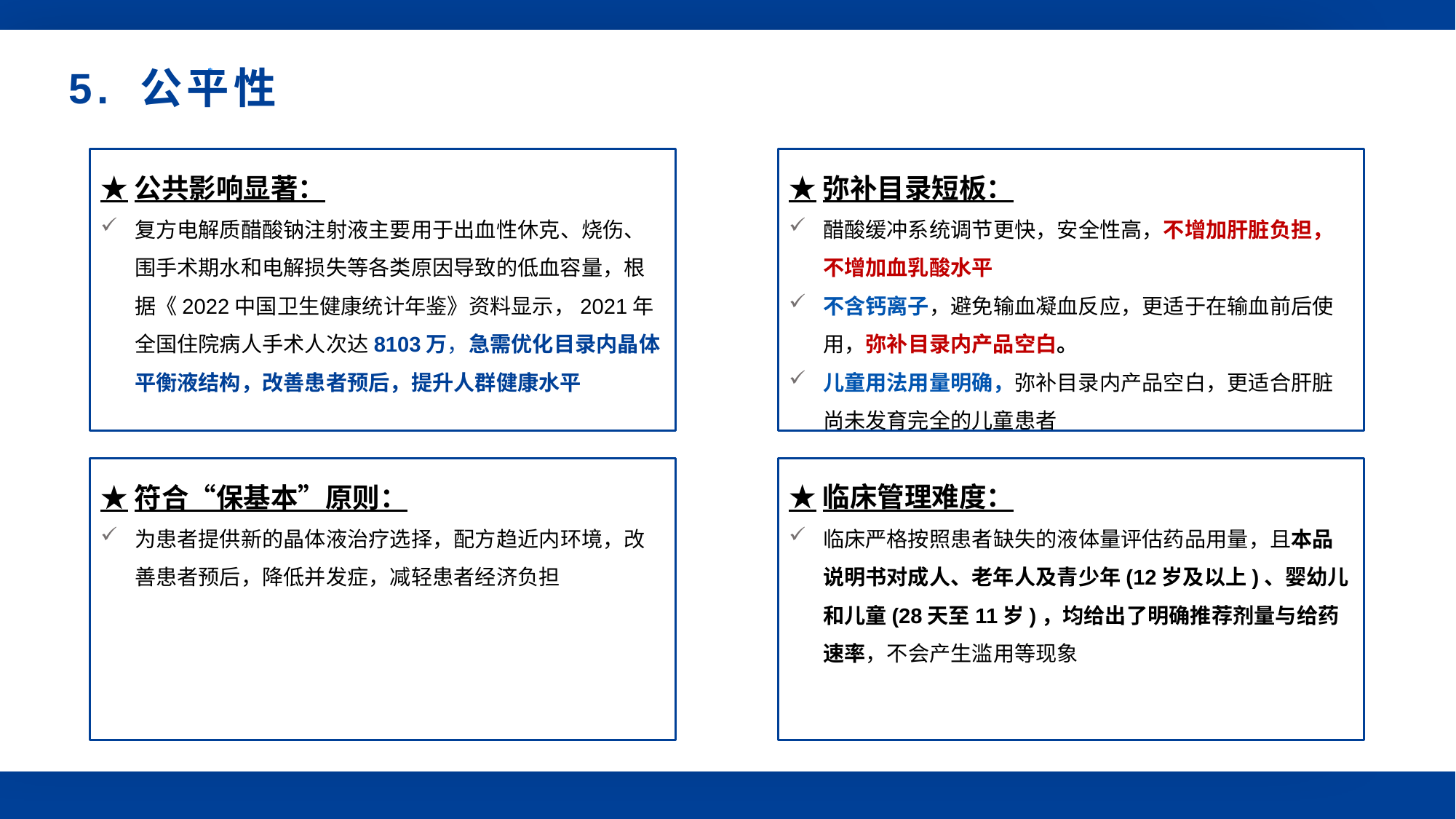

5. 公平性
★公共影响显著：
复方电解质醋酸钠注射液主要用于出血性休克、烧伤、围手术期水和电解损失等各类原因导致的低血容量，根据《2022中国卫生健康统计年鉴》资料显示，2021年全国住院病人手术人次达8103万，急需优化目录内晶体平衡液结构，改善患者预后，提升人群健康水平

★弥补目录短板：
醋酸缓冲系统调节更快，安全性高，不增加肝脏负担，不增加血乳酸水平
不含钙离子，避免输血凝血反应，更适于在输血前后使用，弥补目录内产品空白。
儿童用法用量明确，弥补目录内产品空白，更适合肝脏尚未发育完全的儿童患者
★临床管理难度：
临床严格按照患者缺失的液体量评估药品用量，且本品说明书对成人、老年人及青少年(12岁及以上)、婴幼儿和儿童(28天至11岁)，均给出了明确推荐剂量与给药速率，不会产生滥用等现象

★符合“保基本”原则：
为患者提供新的晶体液治疗选择，配方趋近内环境，改善患者预后，降低并发症，减轻患者经济负担